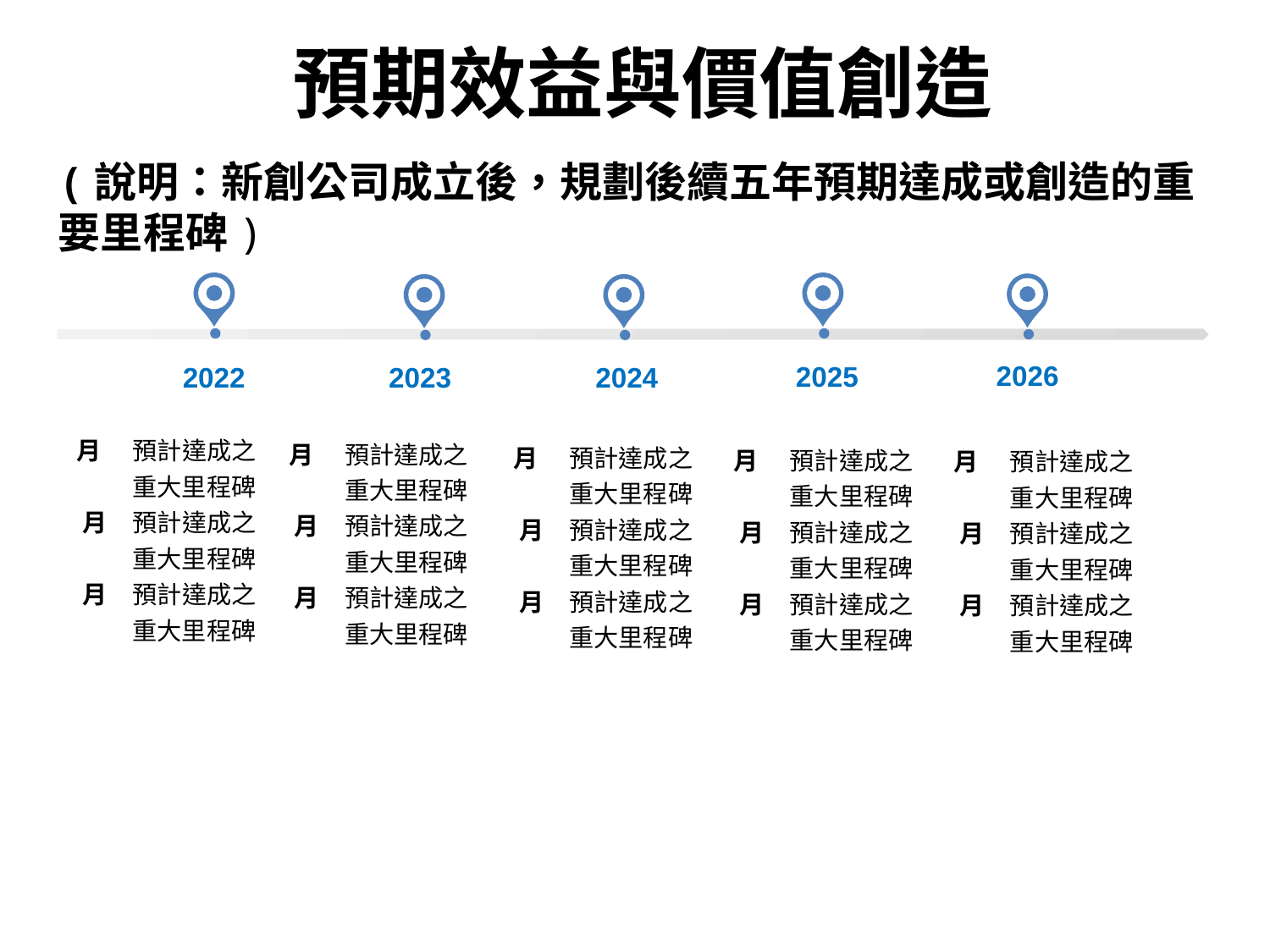

# 預期效益與價值創造
(說明：新創公司成立後，規劃後續五年預期達成或創造的重要里程碑)

2026
2025

2022
2024
2023

| 月 | 預計達成之重大里程碑 |
| --- | --- |
| 月 | 預計達成之重大里程碑 |
| 月 | 預計達成之重大里程碑 |
|  |  |
|  |  |
|  |  |
|  |  |
|  |  |
| 月 | 預計達成之重大里程碑 |
| --- | --- |
| 月 | 預計達成之重大里程碑 |
| 月 | 預計達成之重大里程碑 |
|  |  |
|  |  |
|  |  |
|  |  |
|  |  |
| 月 | 預計達成之重大里程碑 |
| --- | --- |
| 月 | 預計達成之重大里程碑 |
| 月 | 預計達成之重大里程碑 |
|  |  |
|  |  |
|  |  |
|  |  |
|  |  |
| 月 | 預計達成之重大里程碑 |
| --- | --- |
| 月 | 預計達成之重大里程碑 |
| 月 | 預計達成之重大里程碑 |
|  |  |
|  |  |
|  |  |
|  |  |
|  |  |
| 月 | 預計達成之重大里程碑 |
| --- | --- |
| 月 | 預計達成之重大里程碑 |
| 月 | 預計達成之重大里程碑 |
|  |  |
|  |  |
|  |  |
|  |  |
|  |  |